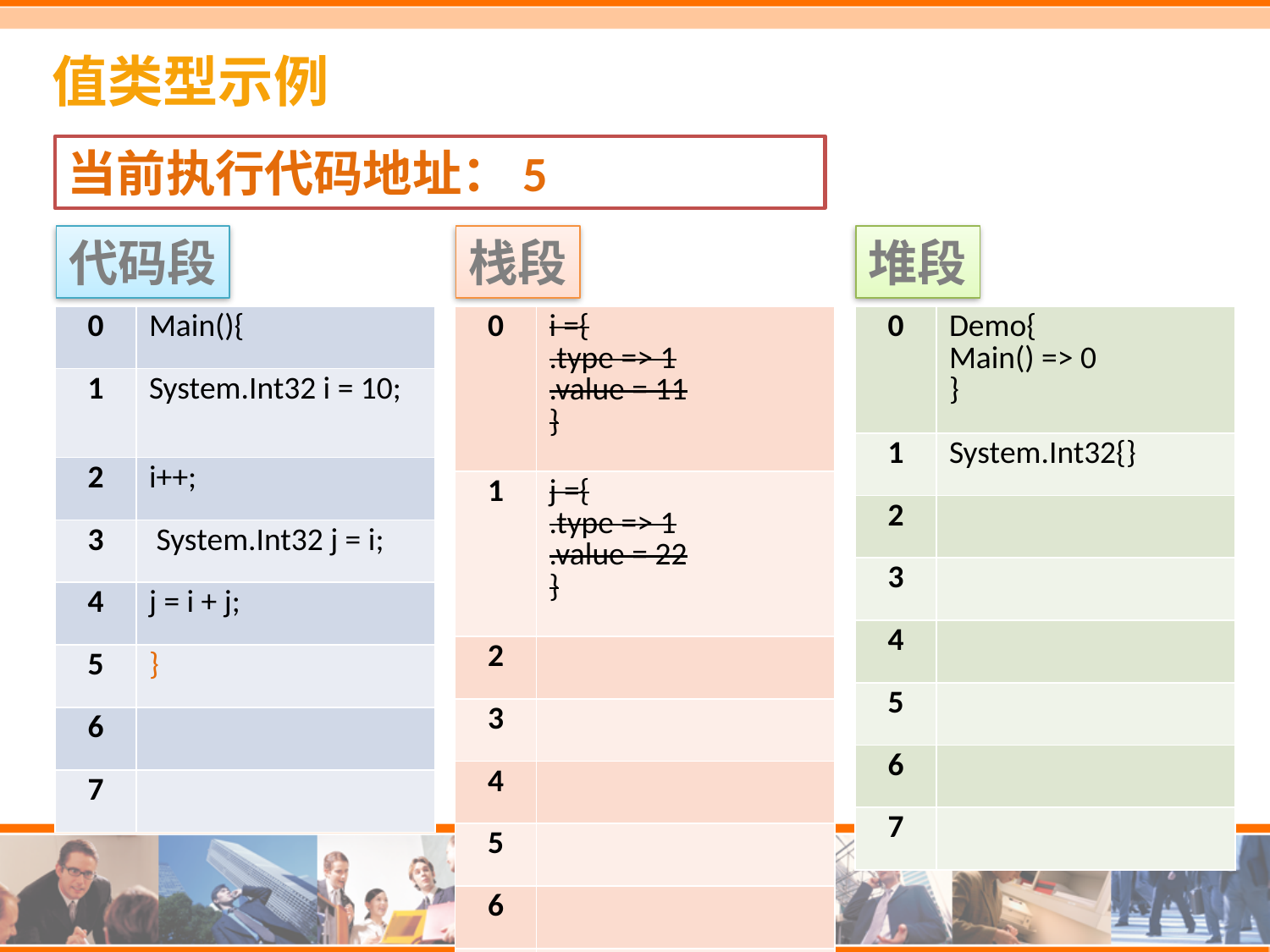

# 值类型示例
当前执行代码地址：5
代码段
栈段
堆段
| 0 | i ={ .type => 1 .value = 11 } |
| --- | --- |
| 1 | j ={ .type => 1 .value = 22 } |
| 2 |  |
| 3 |  |
| 4 |  |
| 5 |  |
| 6 |  |
| 7 |  |
| 0 | Main(){ |
| --- | --- |
| 1 | System.Int32 i = 10; |
| 2 | i++; |
| 3 | System.Int32 j = i; |
| 4 | j = i + j; |
| 5 | } |
| 6 |  |
| 7 |  |
| 0 | Demo{ Main() => 0 } |
| --- | --- |
| 1 | System.Int32{} |
| 2 |  |
| 3 |  |
| 4 |  |
| 5 |  |
| 6 |  |
| 7 |  |